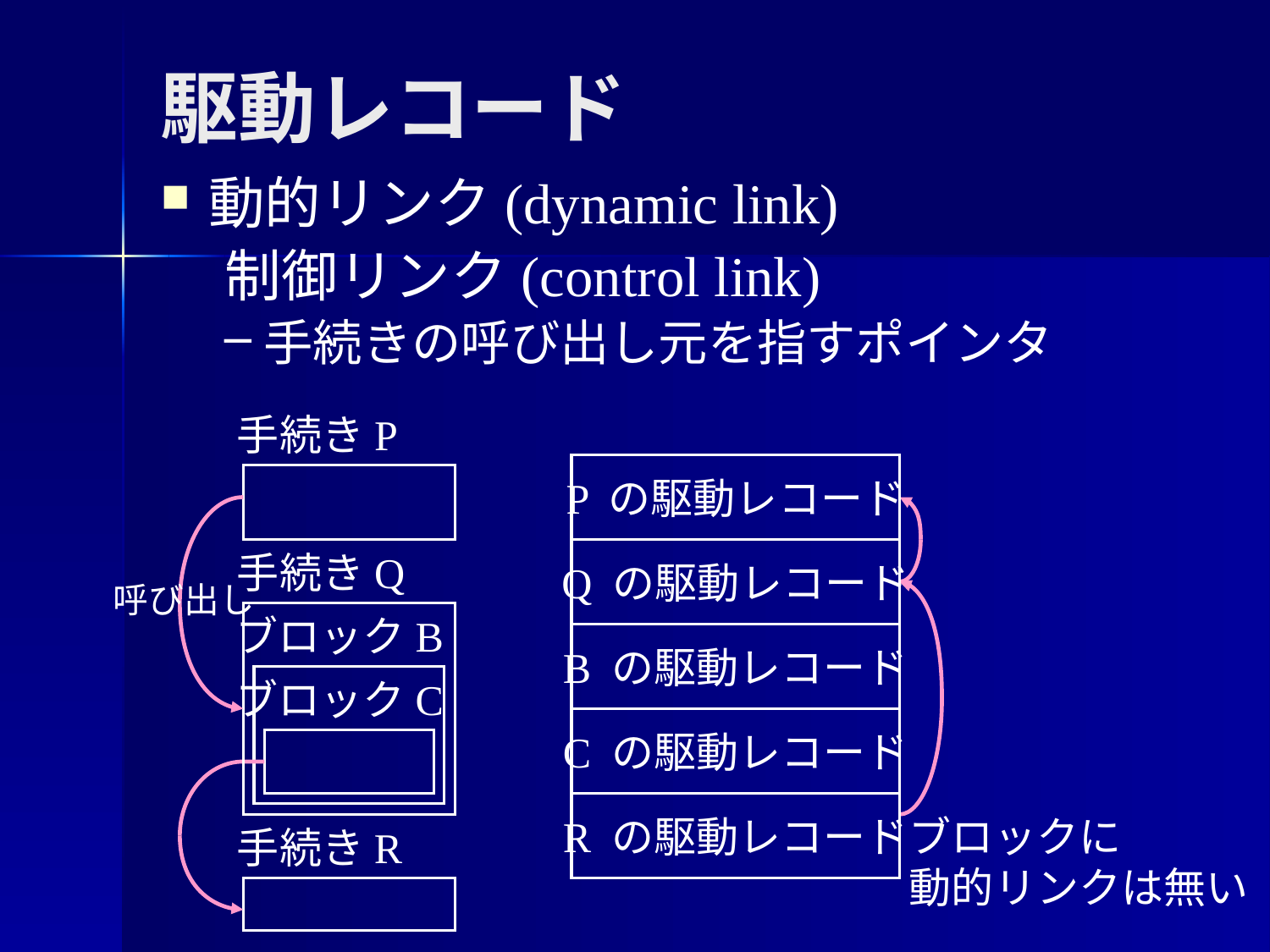

駆動レコード
動的リンク(dynamic link)
    制御リンク(control link)
手続きの呼び出し元を指すポインタ
手続きP

P の駆動レコード
Q の駆動レコード
B の駆動レコード
C の駆動レコード
R の駆動レコード

手続きQ
呼び出し

ブロックB

ブロックC

手続きR

ブロックに
動的リンクは無い